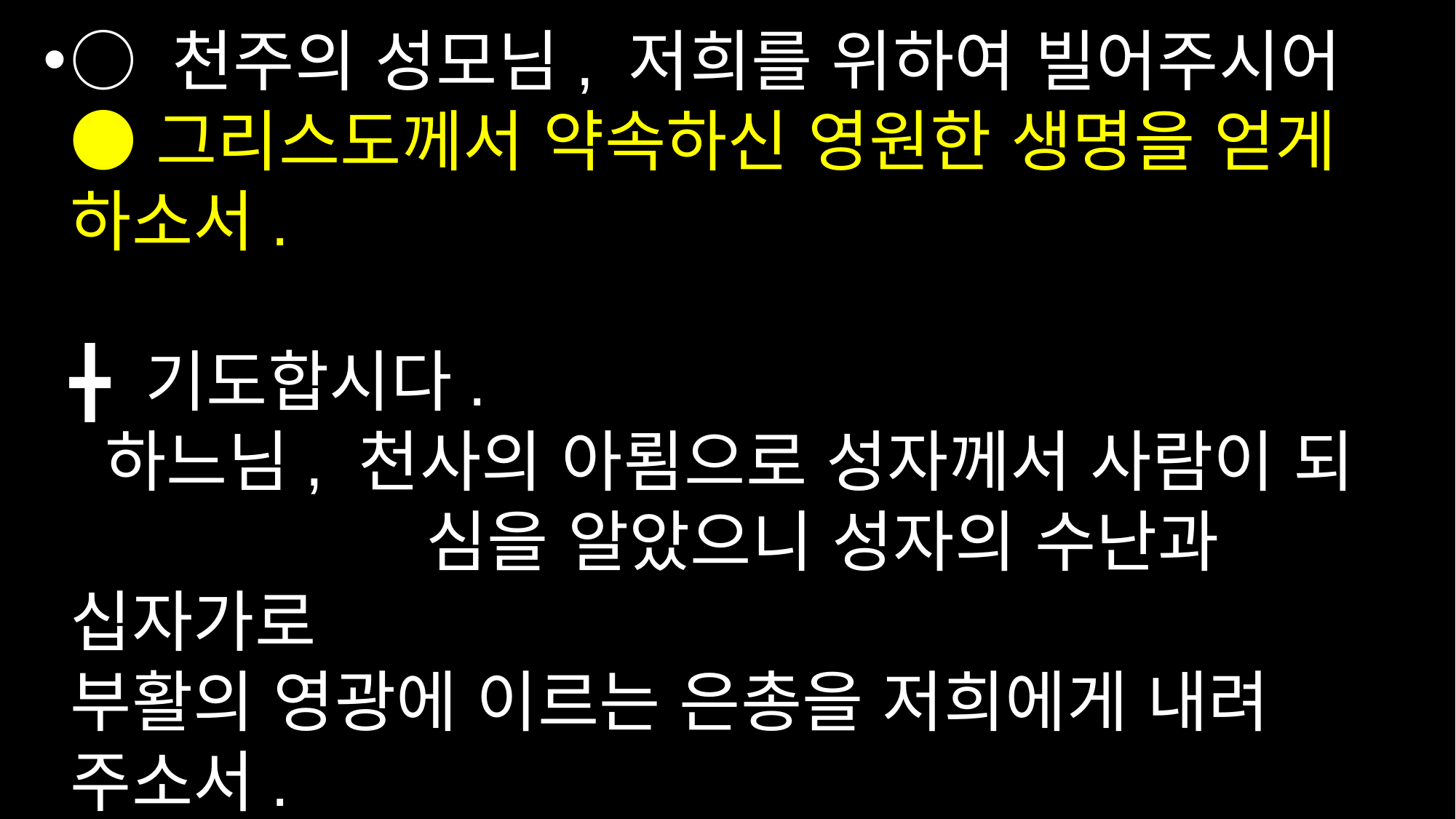

○ 천주의 성모님, 저희를 위하여 빌어주시어
● 그리스도께서 약속하신 영원한 생명을 얻게 하소서.
╋ 기도합시다.
 하느님, 천사의 아룀으로 성자께서 사람이 되                      심을 알았으니 성자의 수난과 십자가로
부활의 영광에 이르는 은총을 저희에게 내려 주소서.
 우리 주 그리스도를 통하여 비나이다.
◎ 아멘.